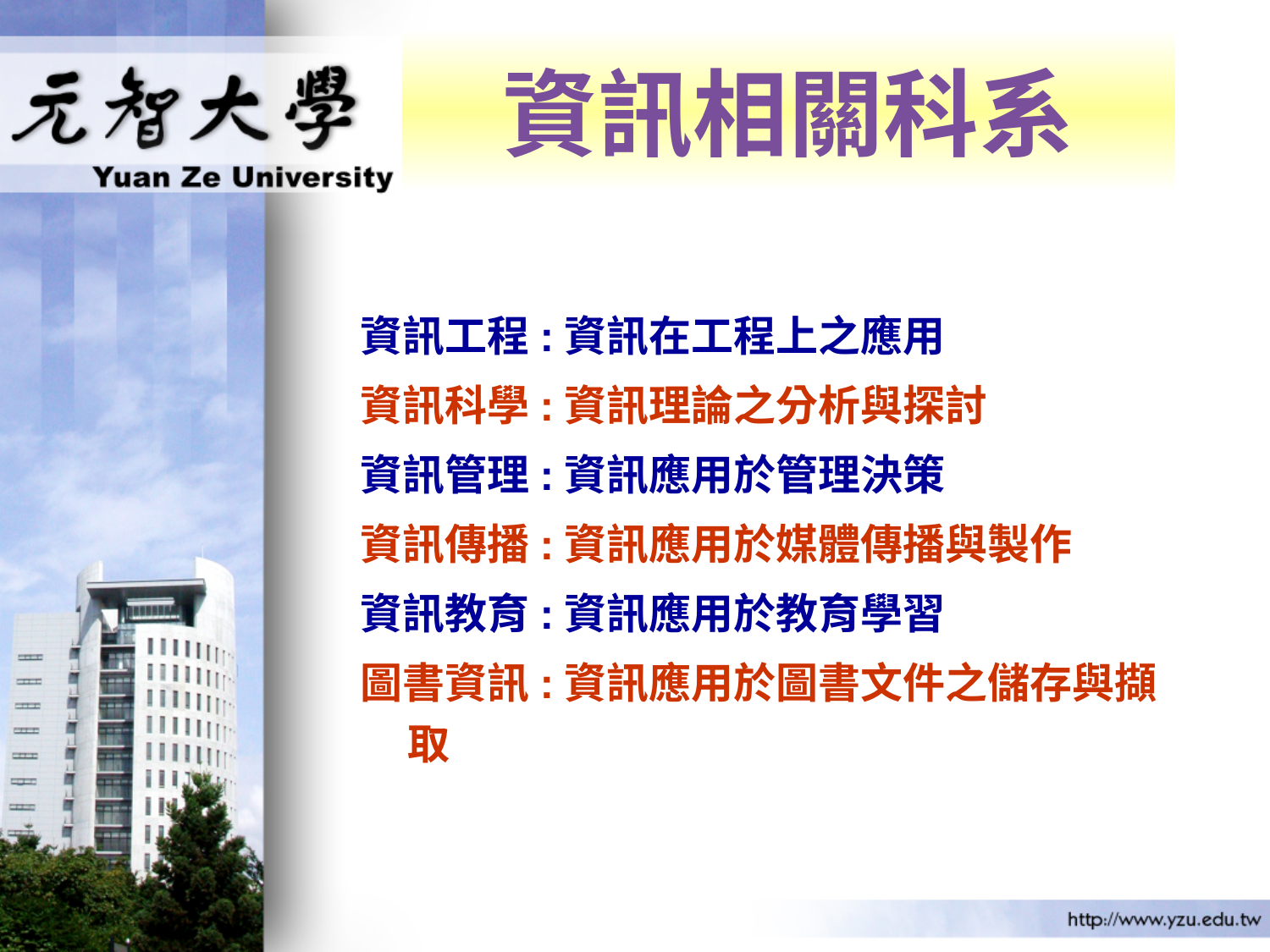

# 資訊相關科系
資訊工程:資訊在工程上之應用
資訊科學:資訊理論之分析與探討
資訊管理:資訊應用於管理決策
資訊傳播:資訊應用於媒體傳播與製作
資訊教育:資訊應用於教育學習
圖書資訊:資訊應用於圖書文件之儲存與擷取